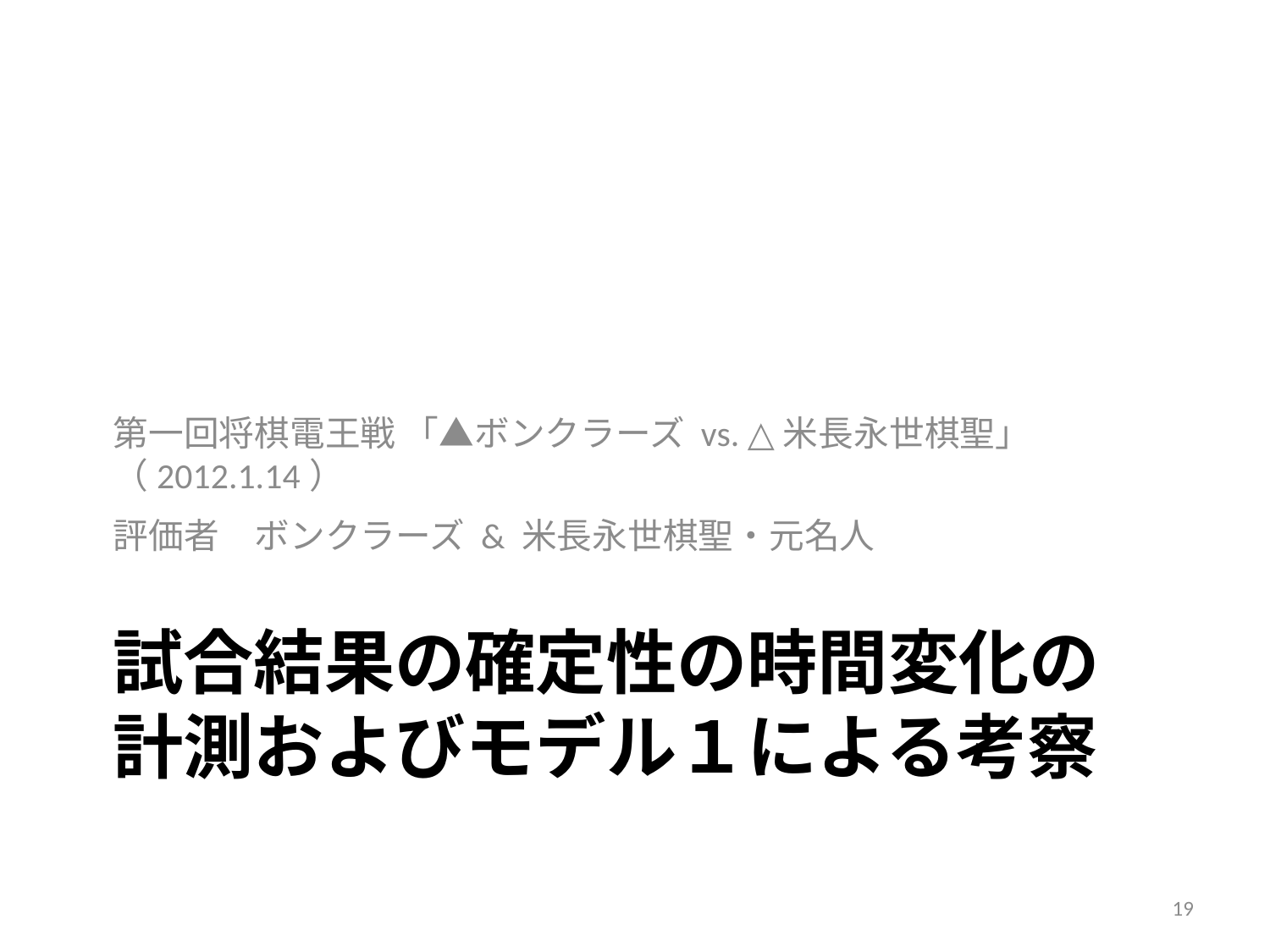

第一回将棋電王戦 「▲ボンクラーズ vs. △米長永世棋聖」（2012.1.14）
評価者　ボンクラーズ & 米長永世棋聖・元名人

# 試合結果の確定性の時間変化の計測およびモデル１による考察
19